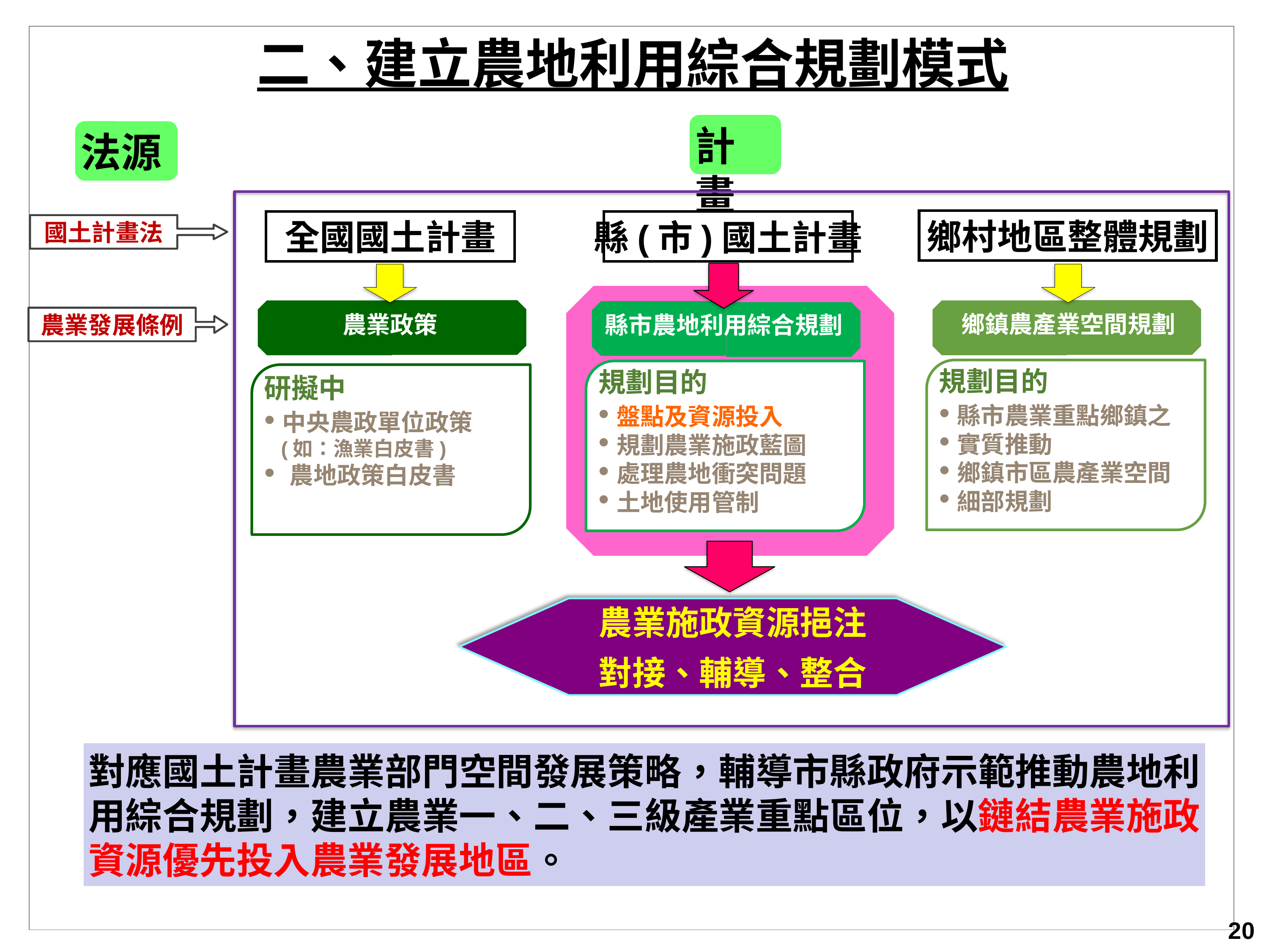

二、建立農地利用綜合規劃模式
計畫
法源

鄉村地區整體規劃
全國國土計畫
縣(市)國土計畫
國土計畫法

農業政策
研擬中
中央農政單位政策
   (如：漁業白皮書)
 農地政策白皮書

鄉鎮農產業空間規劃
規劃目的
縣市農業重點鄉鎮之
實質推動
鄉鎮市區農產業空間
細部規劃

縣市農地利用綜合規劃
規劃目的
盤點及資源投入
規劃農業施政藍圖
處理農地衝突問題
土地使用管制
農業發展條例

農業施政資源挹注
對接、輔導、整合
對應國土計畫農業部門空間發展策略，輔導市縣政府示範推動農地利用綜合規劃，建立農業一、二、三級產業重點區位，以鏈結農業施政資源優先投入農業發展地區。
20